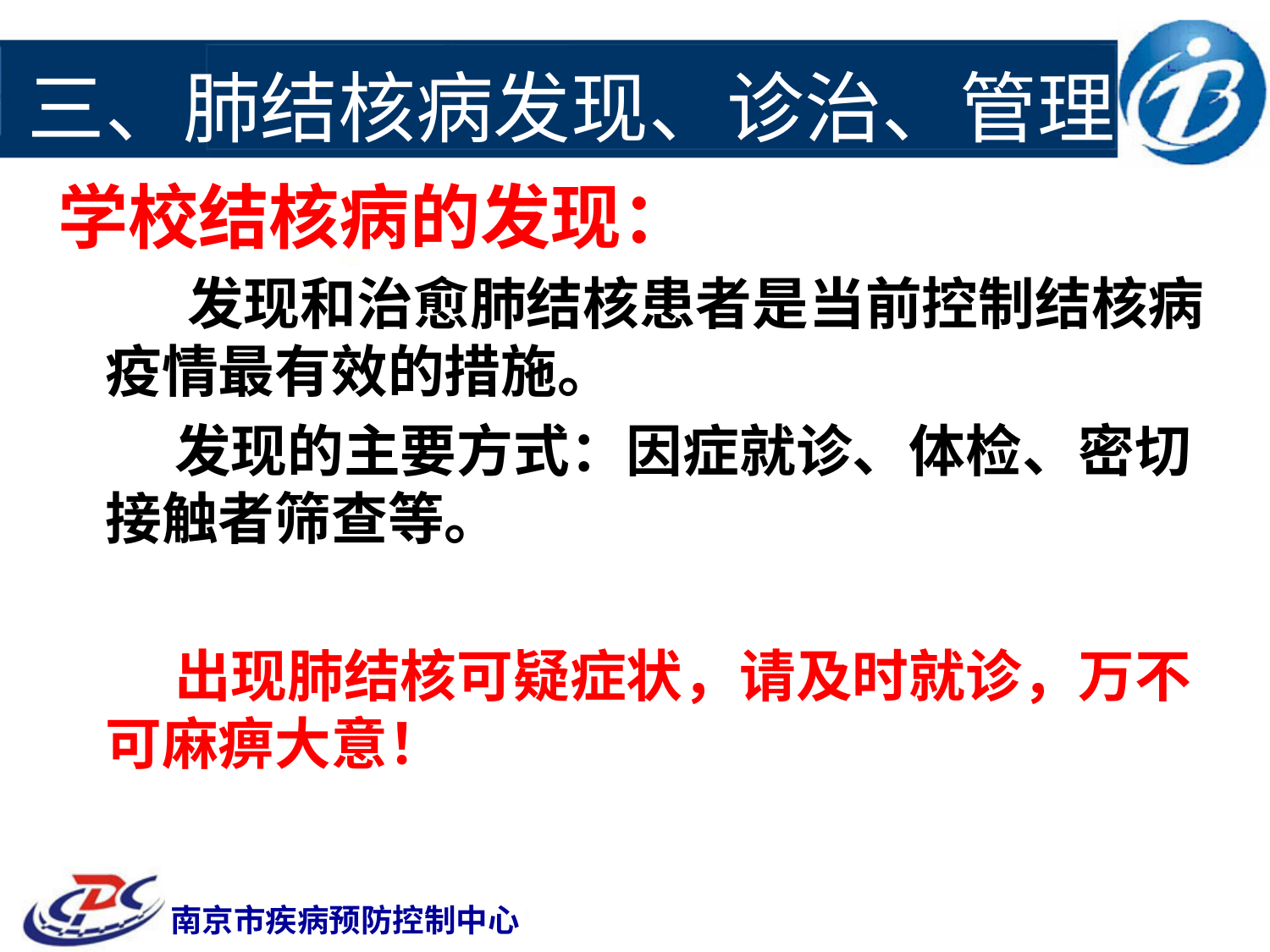

# 三、肺结核病发现、诊治、管理
学校结核病的发现：
         发现和治愈肺结核患者是当前控制结核病疫情最有效的措施。
        发现的主要方式：因症就诊、体检、密切接触者筛查等。

        出现肺结核可疑症状，请及时就诊，万不可麻痹大意！